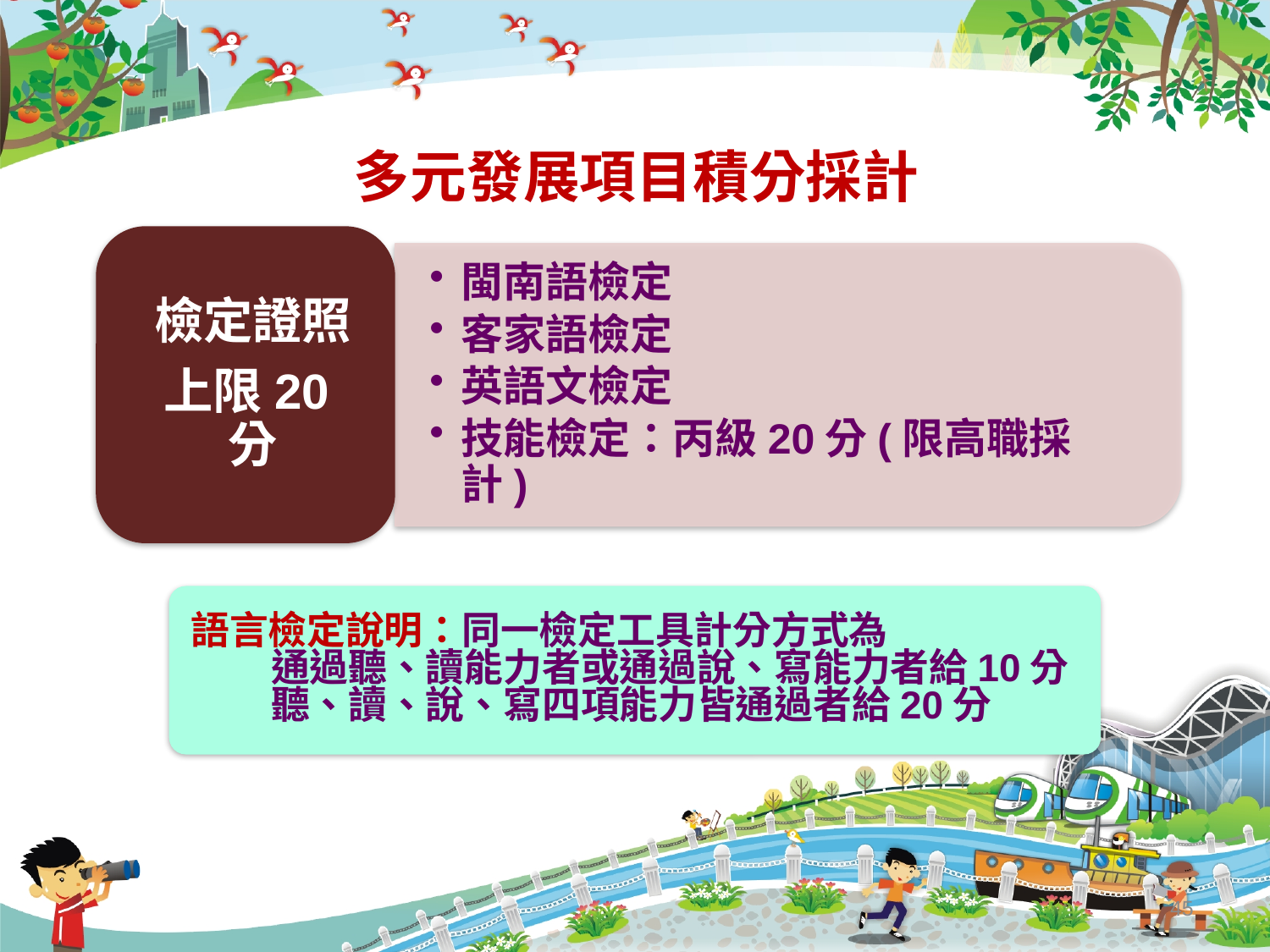

# 多元發展項目積分採計
閩南語檢定
客家語檢定
英語文檢定
技能檢定：丙級20分(限高職採計)
檢定證照
上限20分
語言檢定說明：同一檢定工具計分方式為
        通過聽、讀能力者或通過說、寫能力者給10分
        聽、讀、說、寫四項能力皆通過者給20分
45